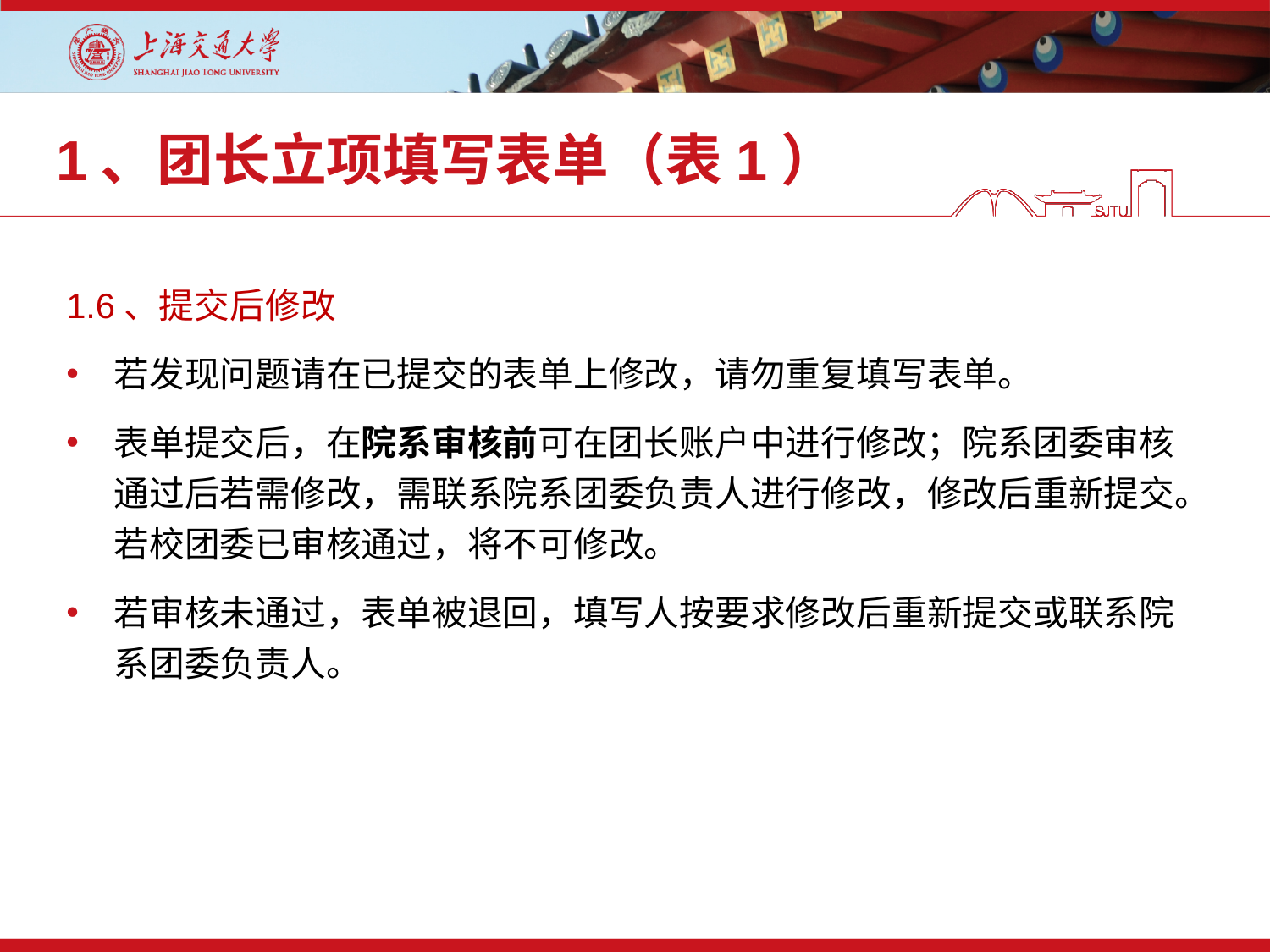

# 1、团长立项填写表单（表1）
1.6、提交后修改
若发现问题请在已提交的表单上修改，请勿重复填写表单。
表单提交后，在院系审核前可在团长账户中进行修改；院系团委审核通过后若需修改，需联系院系团委负责人进行修改，修改后重新提交。若校团委已审核通过，将不可修改。
若审核未通过，表单被退回，填写人按要求修改后重新提交或联系院系团委负责人。